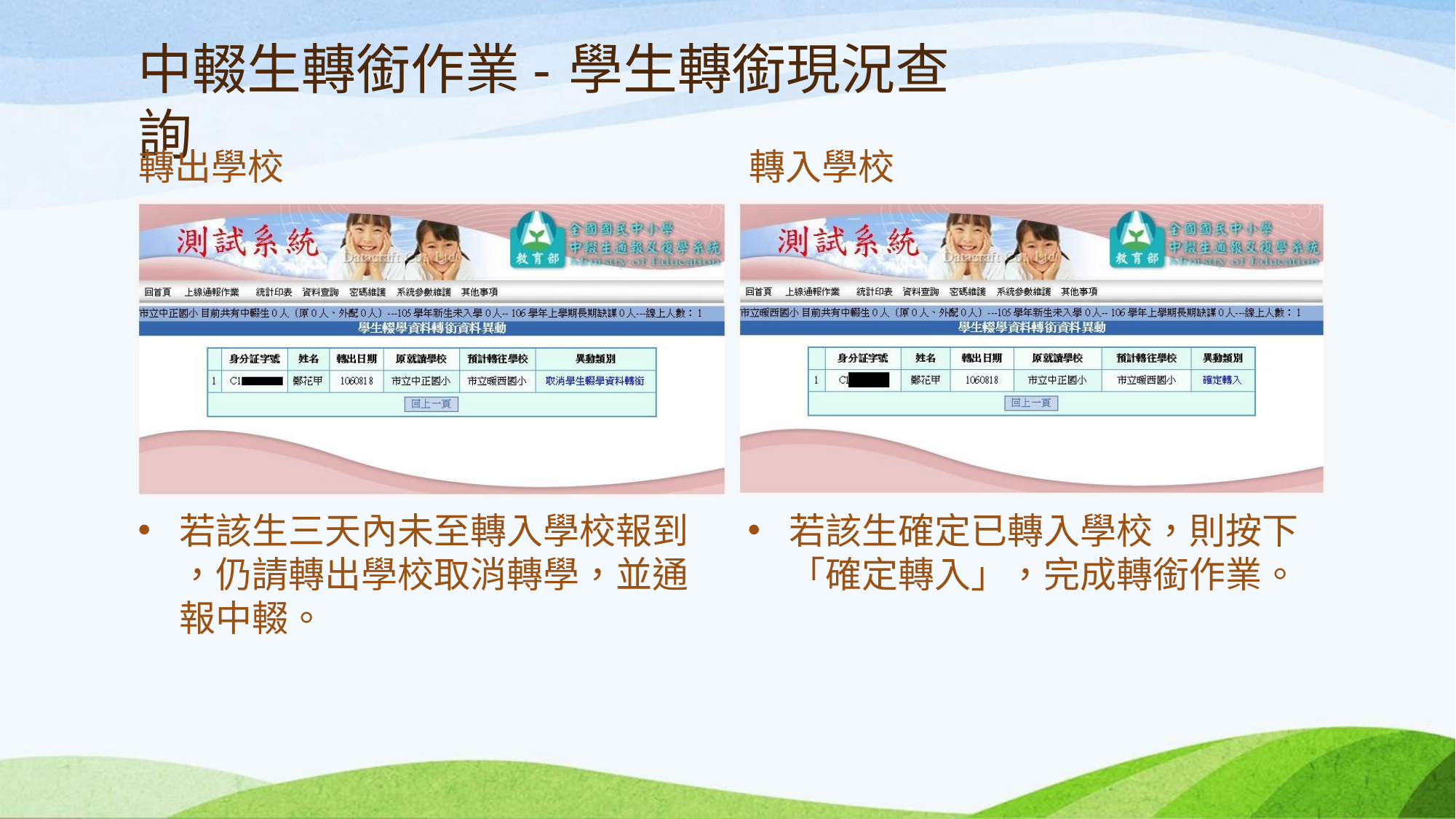

# 中輟生轉銜作業-學生轉銜現況查詢
轉出學校	轉入學校

若該生三天內未至轉入學校報到
，仍請轉出學校取消轉學，並通 報中輟。
若該生確定已轉入學校，則按下
「確定轉入」，完成轉銜作業。